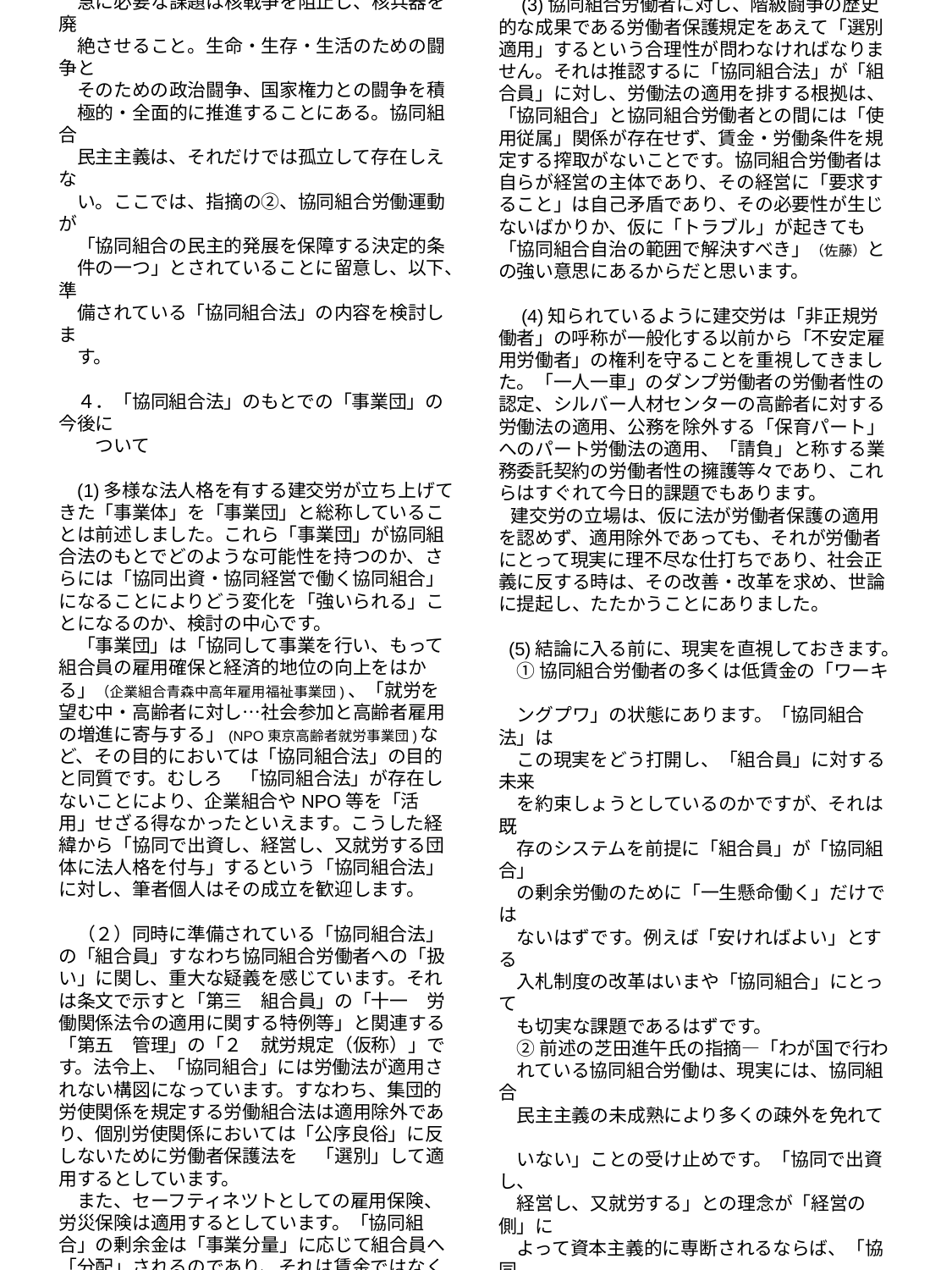

#
④「民主主義の徹底的な実現をめざして」－協
同組合運動と協同組合労働運動にとっての緊
急に必要な課題は核戦争を阻止し、核兵器を廃
絶させること。生命・生存・生活のための闘争と
そのための政治闘争、国家権力との闘争を積
極的・全面的に推進することにある。協同組合
民主主義は、それだけでは孤立して存在しえな
い。ここでは、指摘の②、協同組合労働運動が
「協同組合の民主的発展を保障する決定的条
件の一つ」とされていることに留意し、以下、準
備されている「協同組合法」の内容を検討しま
す。

４．「協同組合法」のもとでの「事業団」の今後に
　ついて

(1)多様な法人格を有する建交労が立ち上げてきた「事業体」を「事業団」と総称していることは前述しました。これら「事業団」が協同組合法のもとでどのような可能性を持つのか、さらには「協同出資・協同経営で働く協同組合」になることによりどう変化を「強いられる」ことになるのか、検討の中心です。
「事業団」は「協同して事業を行い、もって組合員の雇用確保と経済的地位の向上をはかる」（企業組合青森中高年雇用福祉事業団)、「就労を望む中・高齢者に対し…社会参加と高齢者雇用の増進に寄与する」(NPO東京高齢者就労事業団)など、その目的においては「協同組合法」の目的と同質です。むしろ　「協同組合法」が存在しないことにより、企業組合やNPO等を「活用」せざる得なかったといえます。こうした経緯から「協同で出資し、経営し、又就労する団体に法人格を付与」するという「協同組合法」に対し、筆者個人はその成立を歓迎します。

（２）同時に準備されている「協同組合法」の「組合員」すなわち協同組合労働者への「扱い」に関し、重大な疑義を感じています。それは条文で示すと「第三　組合員」の「十一　労働関係法令の適用に関する特例等」と関連する「第五　管理」の「２　就労規定（仮称）」です。法令上、「協同組合」には労働法が適用されない構図になっています。すなわち、集団的労使関係を規定する労働組合法は適用除外であり、個別労使関係においては「公序良俗」に反しないために労働者保護法を　「選別」して適用するとしています。
また、セーフティネツトとしての雇用保険、労災保険は適用するとしています。「協同組合」の剰余金は「事業分量」に応じて組合員へ「分配」されるのであり、それは賃金ではなく「従事した業務に対する報酬」です。したがって最低賃金法の適用も合理性がないとしています。

　　総じて「協同組合法」上は、「協同組合」の「組合員」は労働法が想定する労働者ではありません。労働条件にかかわる「就労規定」もこうした延長線上に規定されることが想定されます。

　(3)協同組合労働者に対し、階級闘争の歴史的な成果である労働者保護規定をあえて「選別適用」するという合理性が問わなければなりません。それは推認するに「協同組合法」が「組合員」に対し、労働法の適用を排する根拠は、「協同組合」と協同組合労働者との間には「使用従属」関係が存在せず、賃金・労働条件を規定する搾取がないことです。協同組合労働者は自らが経営の主体であり、その経営に「要求すること」は自己矛盾であり、その必要性が生じないばかりか、仮に「トラブル」が起きても「協同組合自治の範囲で解決すべき」（佐藤）との強い意思にあるからだと思います。

　(4)知られているように建交労は「非正規労働者」の呼称が一般化する以前から「不安定雇用労働者」の権利を守ることを重視してきました。「一人一車」のダンプ労働者の労働者性の認定、シルバー人材センターの高齢者に対する労働法の適用、公務を除外する「保育パート」へのパート労働法の適用、「請負」と称する業務委託契約の労働者性の擁護等々であり、これらはすぐれて今日的課題でもあります。
  建交労の立場は、仮に法が労働者保護の適用を認めず、適用除外であっても、それが労働者にとって現実に理不尽な仕打ちであり、社会正義に反する時は、その改善・改革を求め、世論に提起し、たたかうことにありました。

  (5)結論に入る前に、現実を直視しておきます。
　① 協同組合労働者の多くは低賃金の「ワーキ
　ングプワ」の状態にあります。「協同組合法」は
　この現実をどう打開し、「組合員」に対する未来
　を約束しょうとしているのかですが、それは既
　存のシステムを前提に「組合員」が「協同組合」
　の剰余労働のために「一生懸命働く」だけでは
　ないはずです。例えば「安ければよい」とする
　入札制度の改革はいまや「協同組合」にとって
　も切実な課題であるはずです。
　② 前述の芝田進午氏の指摘―「わが国で行わ
　れている協同組合労働は、現実には、協同組合
　民主主義の未成熟により多くの疎外を免れて
　いない」ことの受け止めです。「協同で出資し、
　経営し、又就労する」との理念が「経営の側」に
　よって資本主義的に専断されるならば、「協同
　組合」は打撃を受け、時として「死滅」します。
　「私物化」などは世上、決して珍しくありません。
③